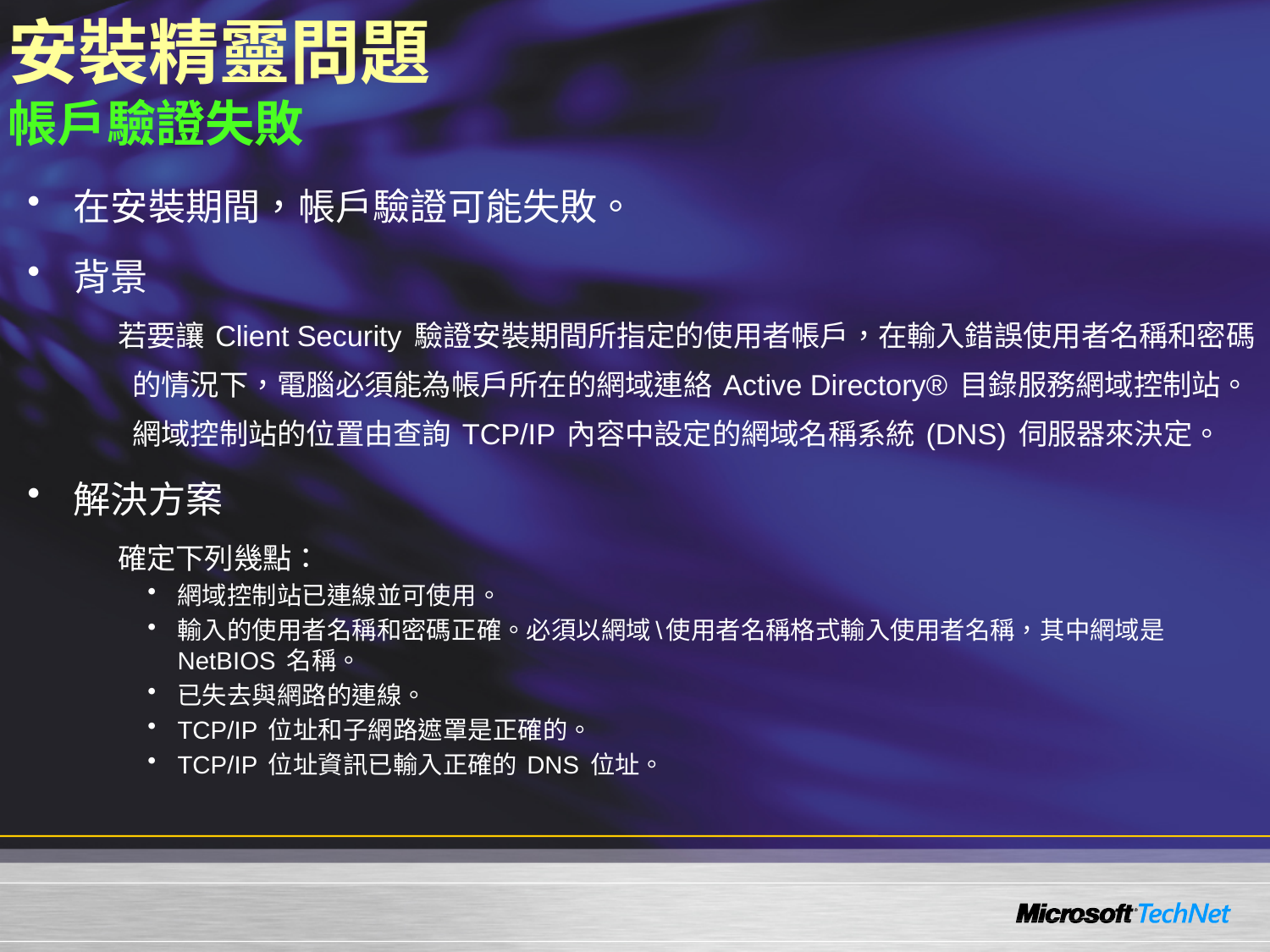

# 安裝精靈問題 帳戶驗證失敗
在安裝期間，帳戶驗證可能失敗。
背景
若要讓 Client Security 驗證安裝期間所指定的使用者帳戶，在輸入錯誤使用者名稱和密碼的情況下，電腦必須能為帳戶所在的網域連絡 Active Directory® 目錄服務網域控制站。網域控制站的位置由查詢 TCP/IP 內容中設定的網域名稱系統 (DNS) 伺服器來決定。
解決方案
確定下列幾點：
網域控制站已連線並可使用。
輸入的使用者名稱和密碼正確。必須以網域\使用者名稱格式輸入使用者名稱，其中網域是 NetBIOS 名稱。
已失去與網路的連線。
TCP/IP 位址和子網路遮罩是正確的。
TCP/IP 位址資訊已輸入正確的 DNS 位址。